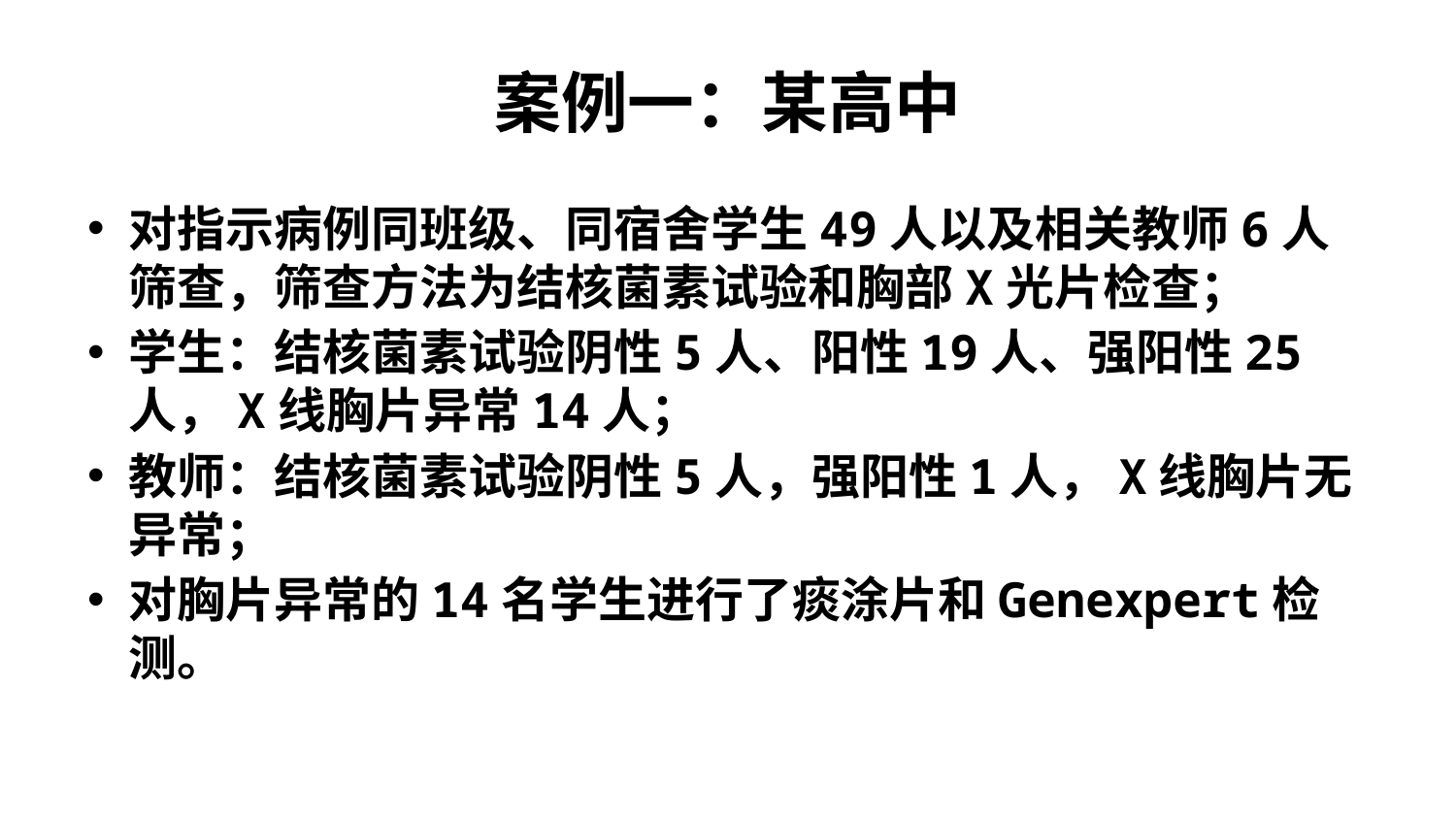

# 案例一：某高中
对指示病例同班级、同宿舍学生49人以及相关教师6人筛查，筛查方法为结核菌素试验和胸部X光片检查；
学生：结核菌素试验阴性5人、阳性19人、强阳性25人，X线胸片异常14人；
教师：结核菌素试验阴性5人，强阳性1人，X线胸片无异常；
对胸片异常的14名学生进行了痰涂片和Genexpert检测。
19